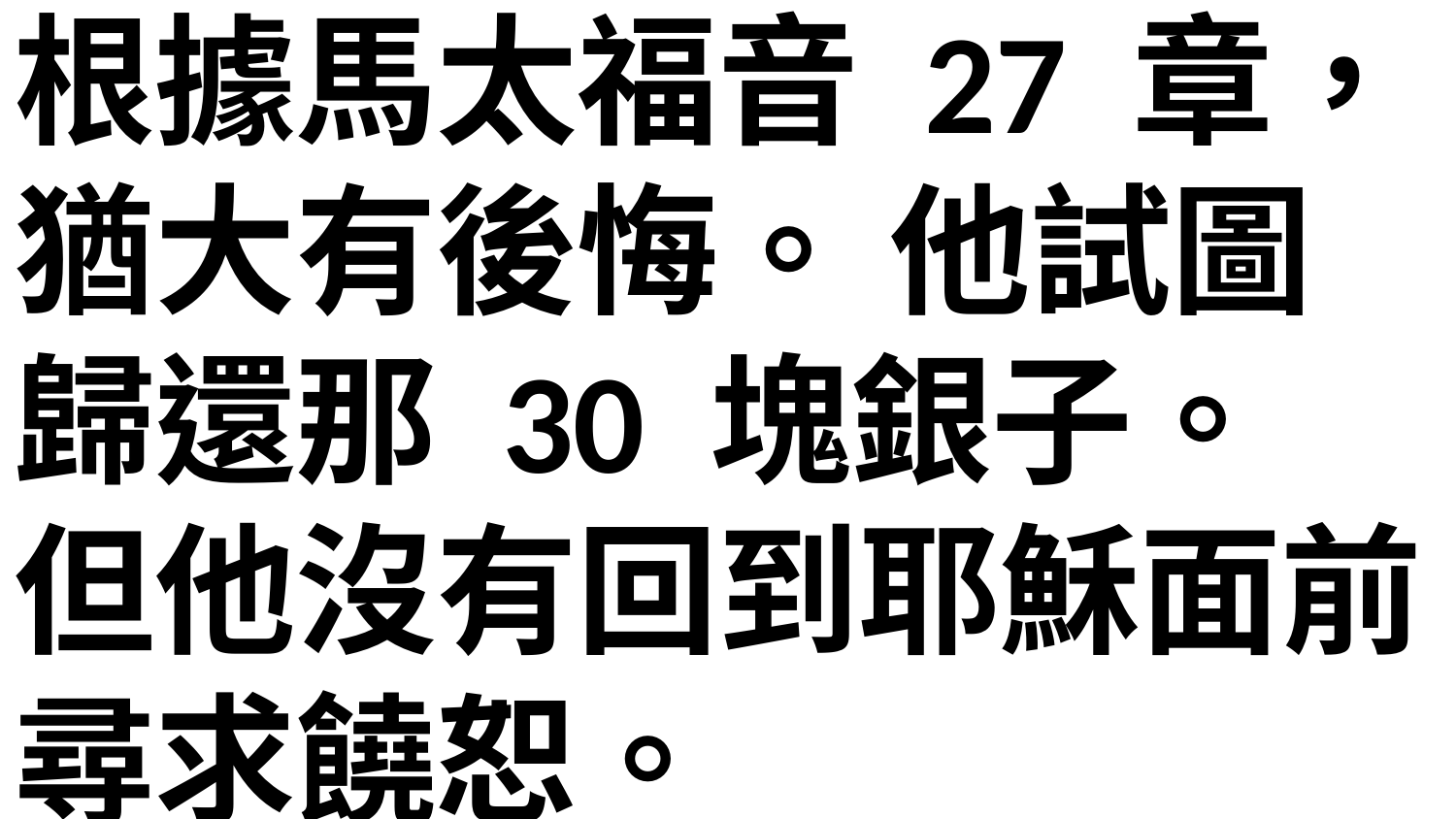

根據馬太福音 27 章，猶大有後悔。 他試圖歸還那 30 塊銀子。 但他沒有回到耶穌面前尋求饒恕。